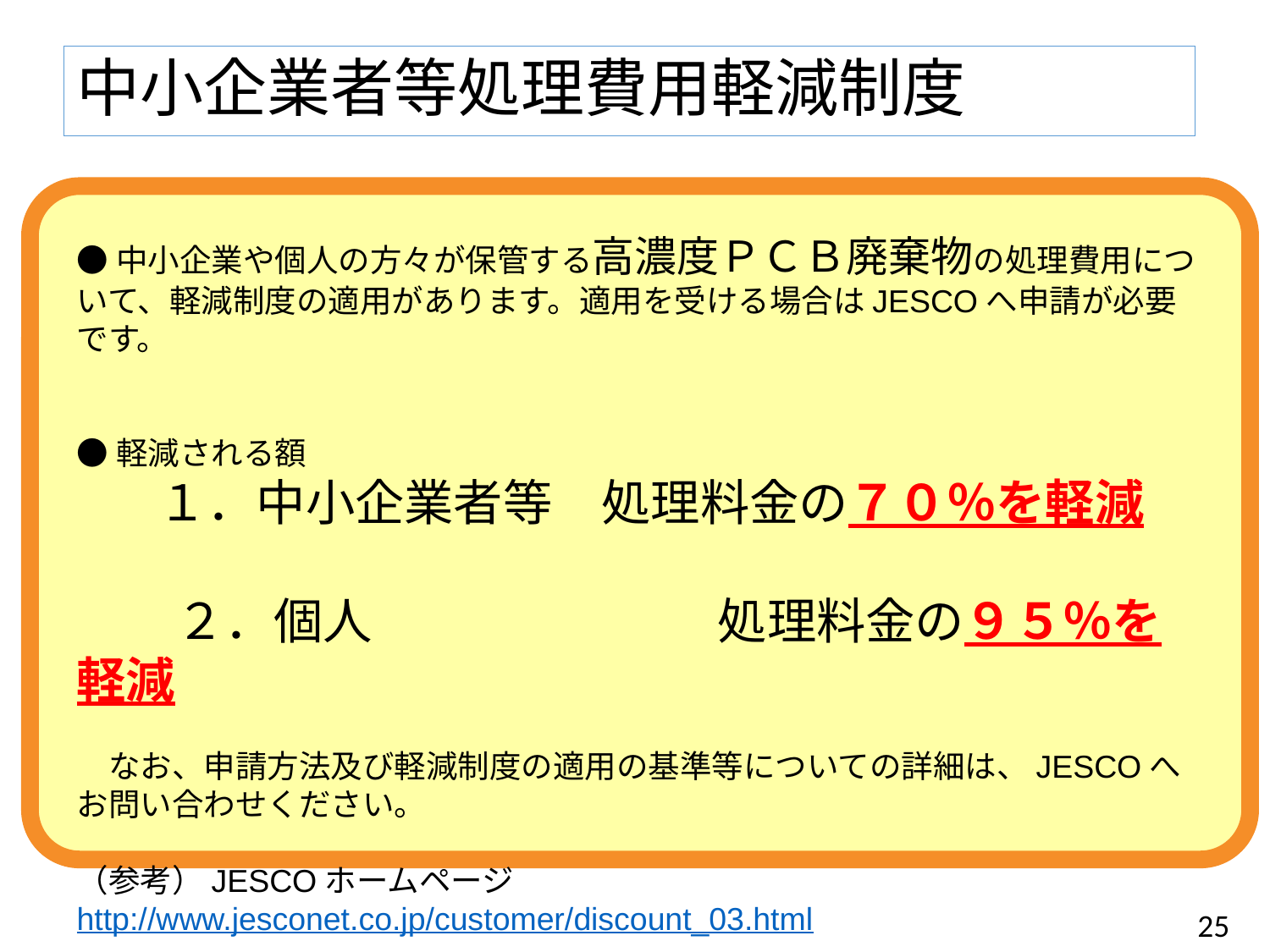

# 中小企業者等処理費用軽減制度

●中小企業や個人の方々が保管する高濃度ＰＣＢ廃棄物の処理費用について、軽減制度の適用があります。適用を受ける場合はJESCOへ申請が必要です。

●軽減される額
　　１．中小企業者等　処理料金の７０％を軽減

　　２．個人　　　　　　　処理料金の９５％を軽減

　なお、申請方法及び軽減制度の適用の基準等についての詳細は、JESCOへお問い合わせください。

（参考）JESCOホームページ
http://www.jesconet.co.jp/customer/discount_03.html